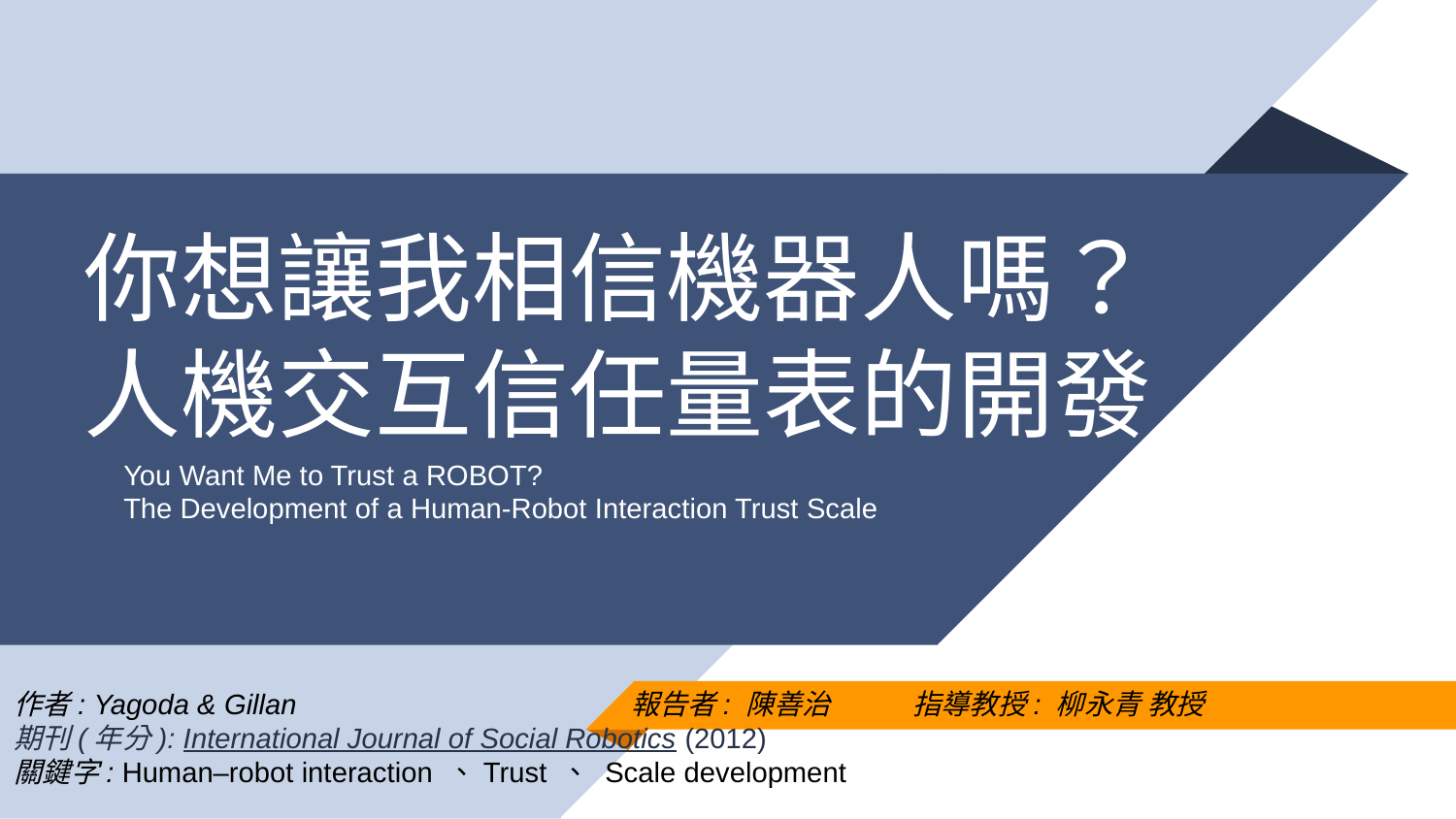

# 你想讓我相信機器人嗎？ 人機交互信任量表的開發
You Want Me to Trust a ROBOT?
The Development of a Human-Robot Interaction Trust Scale
作者: Yagoda & Gillan
期刊(年分): International Journal of Social Robotics (2012)
關鍵字: Human–robot interaction 、Trust 、 Scale development
報告者: 陳善治             指導教授: 柳永青 教授